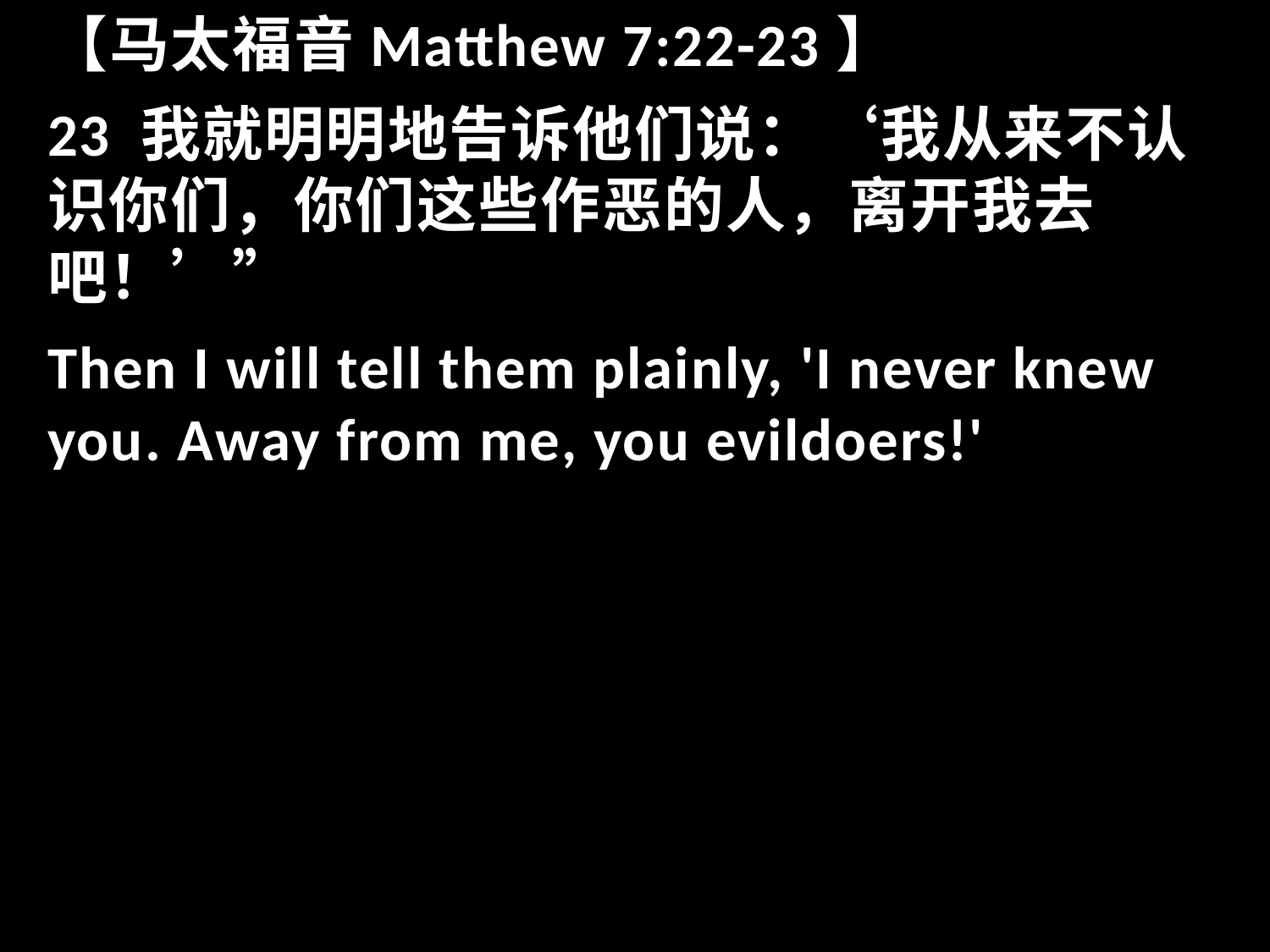

【马太福音Matthew 7:22-23】
23 我就明明地告诉他们说：‘我从来不认识你们，你们这些作恶的人，离开我去吧！’”
Then I will tell them plainly, 'I never knew you. Away from me, you evildoers!'